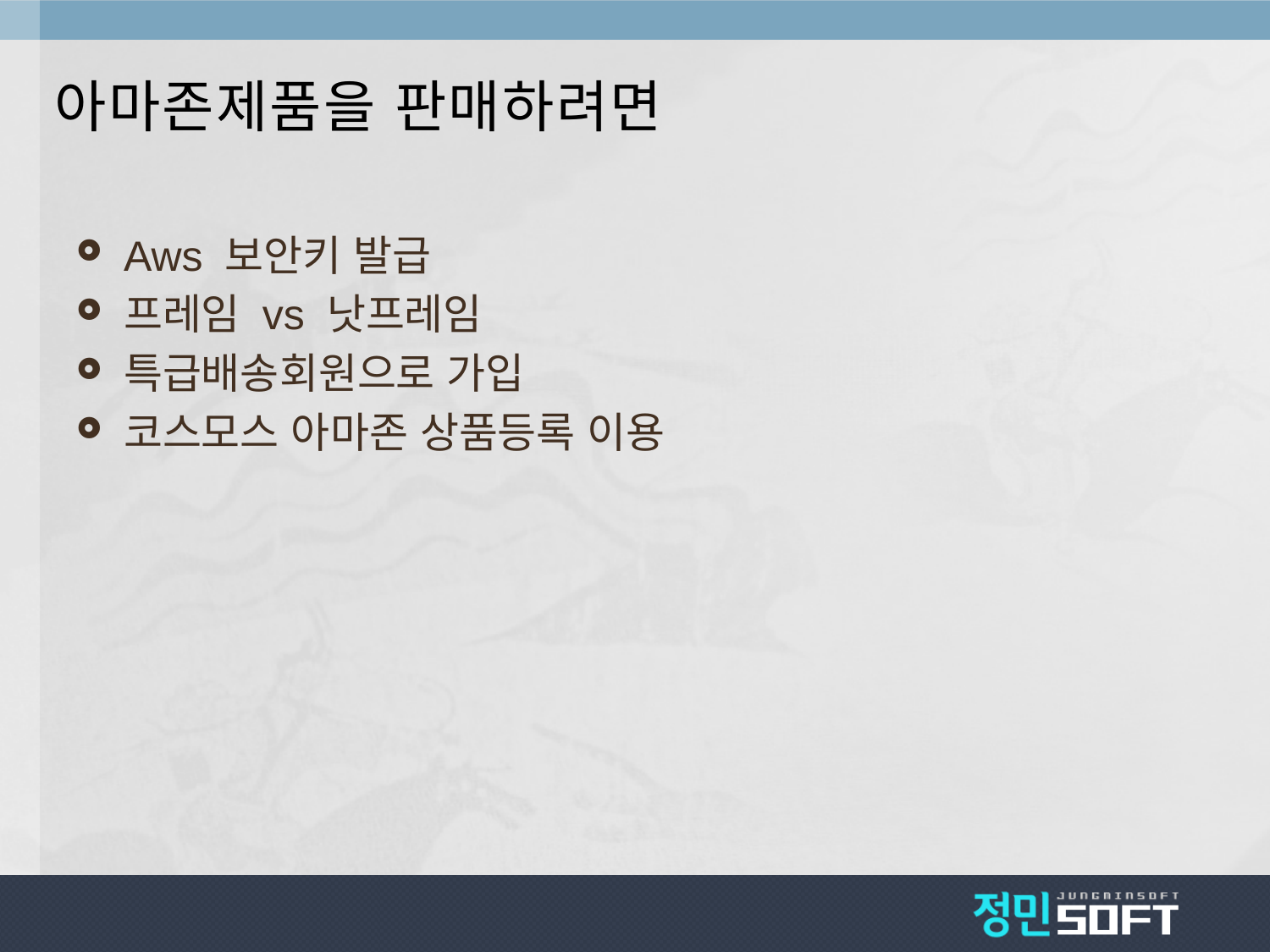

# 아마존제품을 판매하려면
Aws 보안키 발급
프레임 vs 낫프레임
특급배송회원으로 가입
코스모스 아마존 상품등록 이용